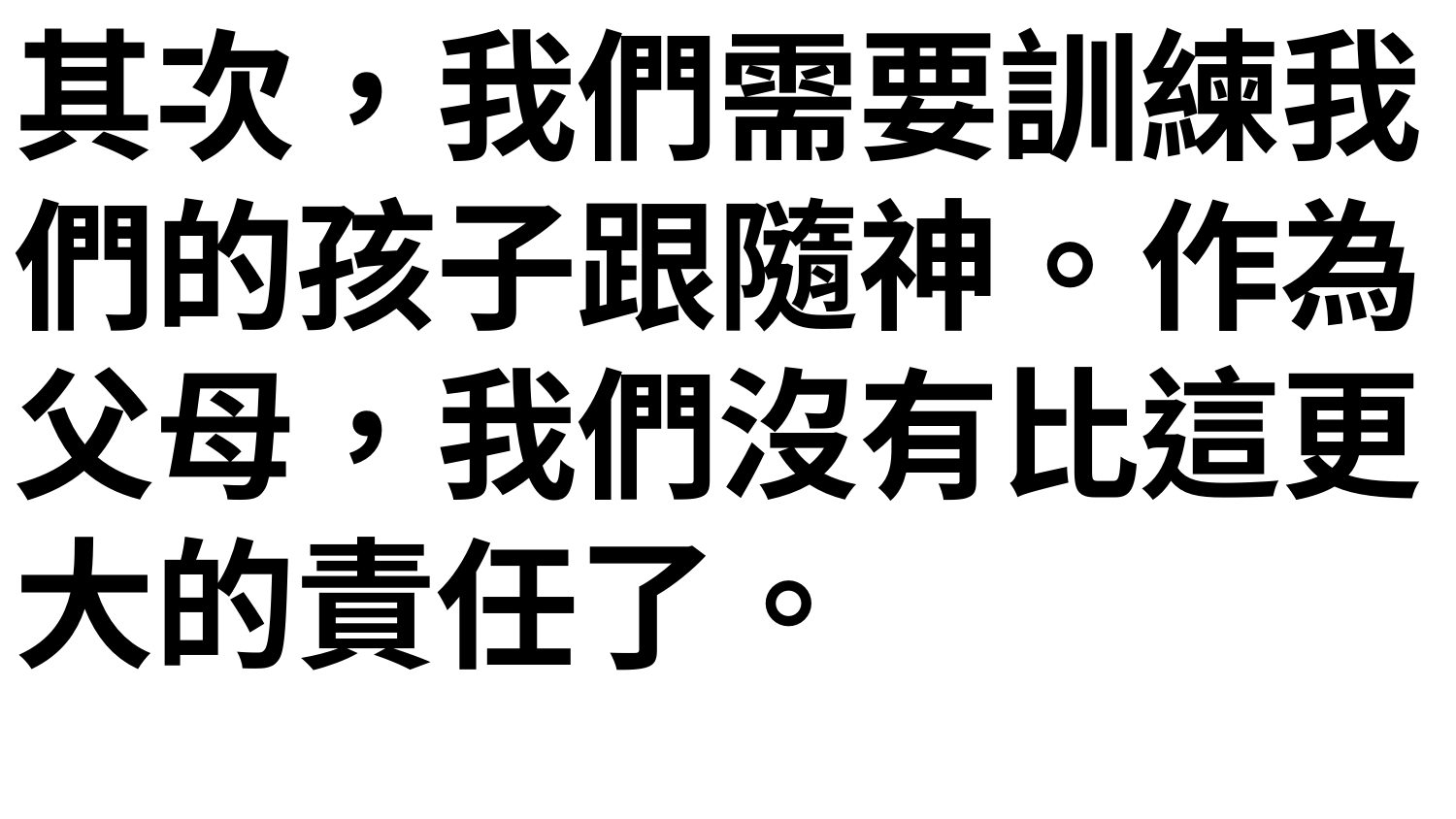

其次，我們需要訓練我們的孩子跟隨神。作為父母，我們沒有比這更大的責任了。